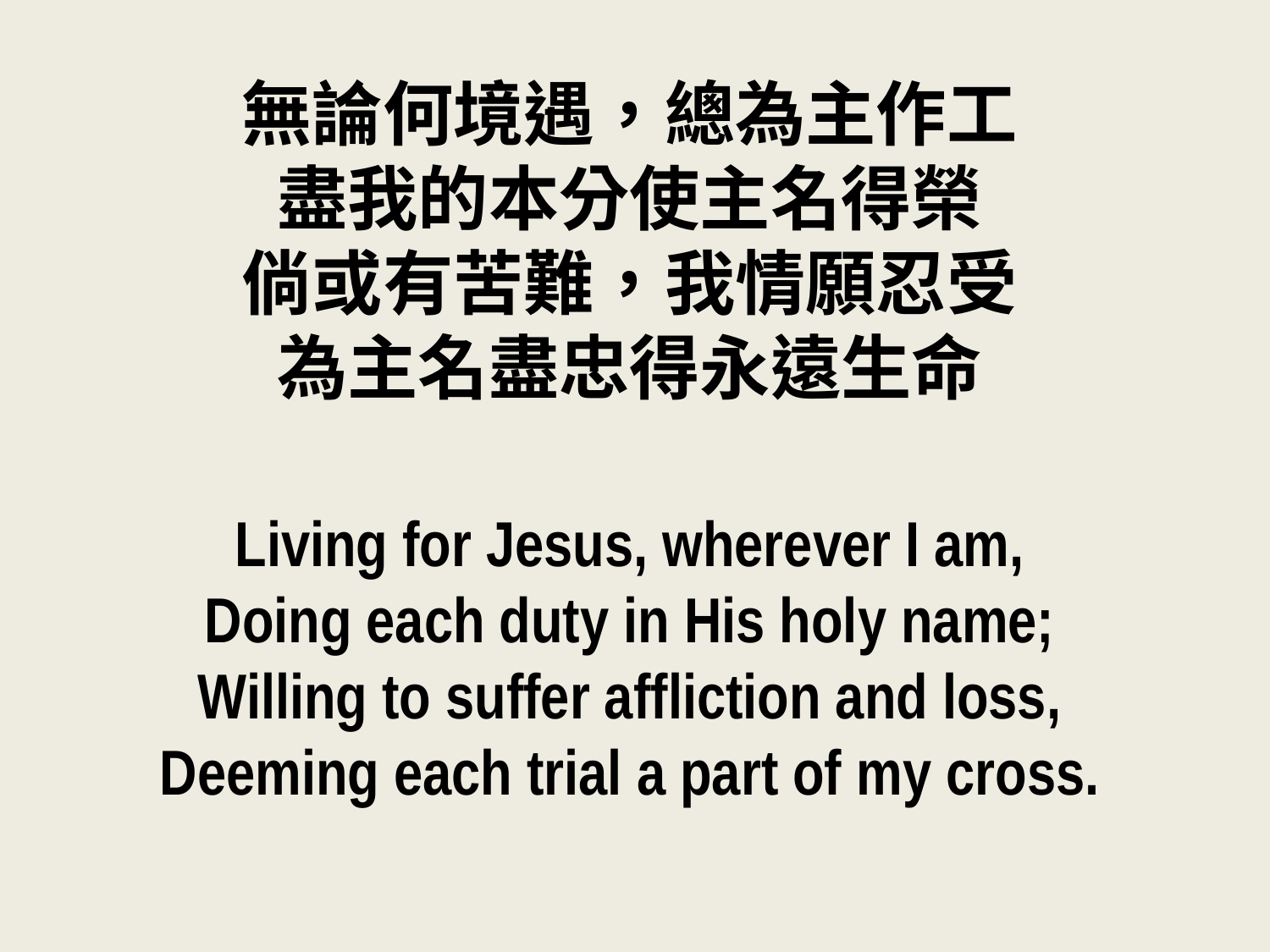

無論何境遇，總為主作工
盡我的本分使主名得榮
倘或有苦難，我情願忍受
為主名盡忠得永遠生命
Living for Jesus, wherever I am,
Doing each duty in His holy name;
Willing to suffer affliction and loss,
Deeming each trial a part of my cross.